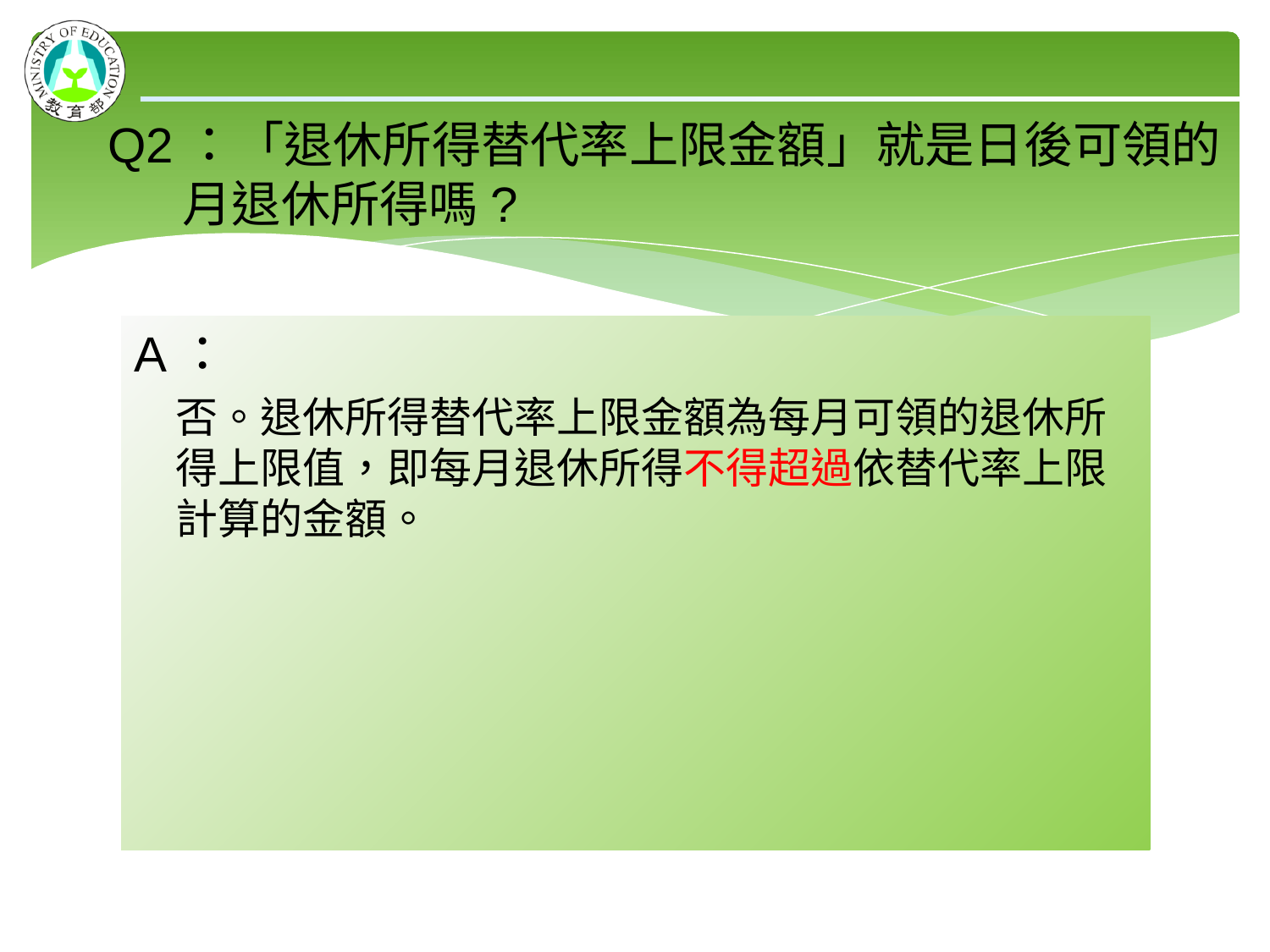

# Q2：「退休所得替代率上限金額」就是日後可領的月退休所得嗎?
A：
否。退休所得替代率上限金額為每月可領的退休所得上限值，即每月退休所得不得超過依替代率上限計算的金額。